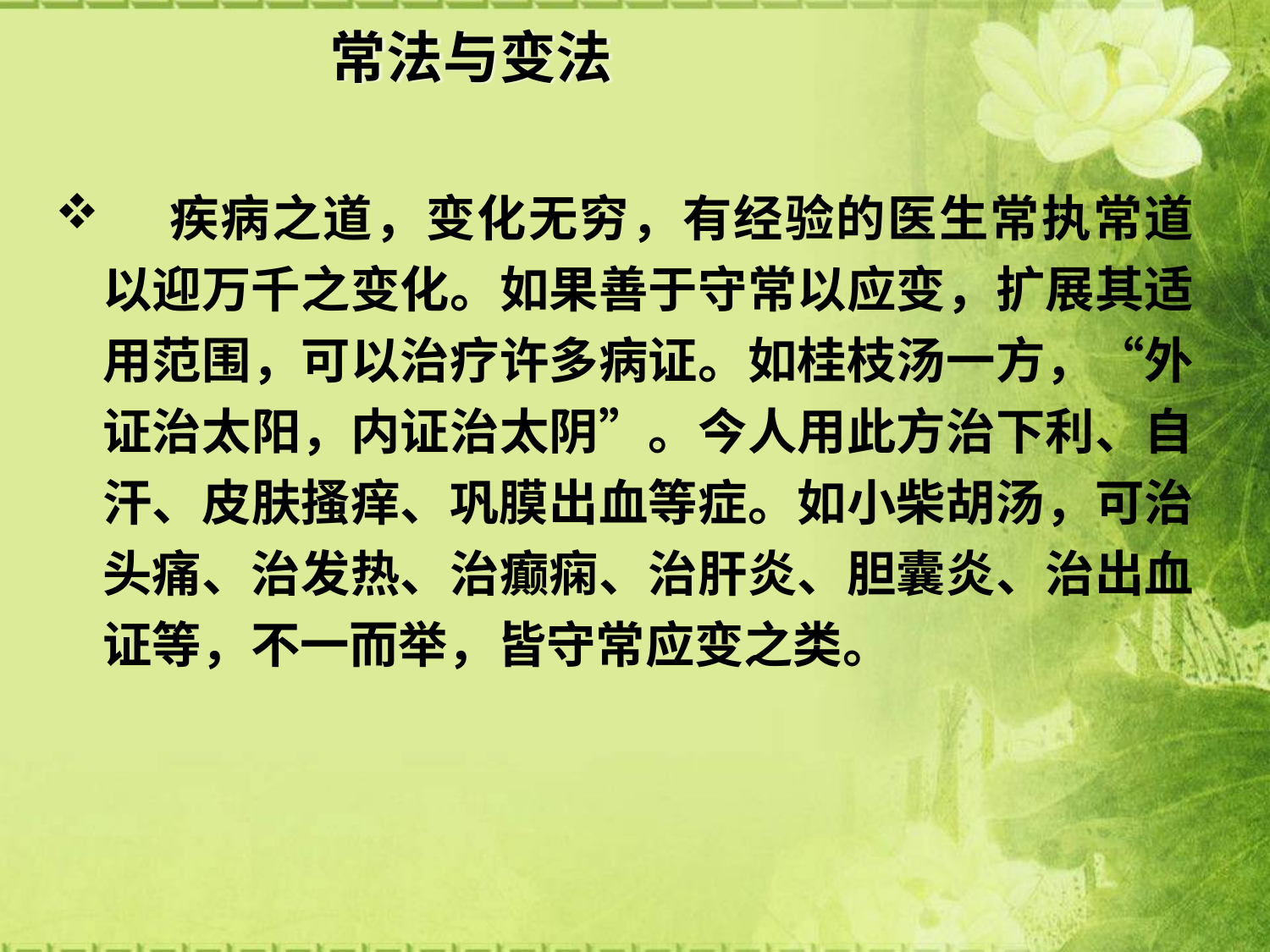

# 常法与变法
    疾病之道，变化无穷，有经验的医生常执常道以迎万千之变化。如果善于守常以应变，扩展其适用范围，可以治疗许多病证。如桂枝汤一方，“外证治太阳，内证治太阴”。今人用此方治下利、自汗、皮肤搔痒、巩膜出血等症。如小柴胡汤，可治头痛、治发热、治癫痫、治肝炎、胆囊炎、治出血证等，不一而举，皆守常应变之类。